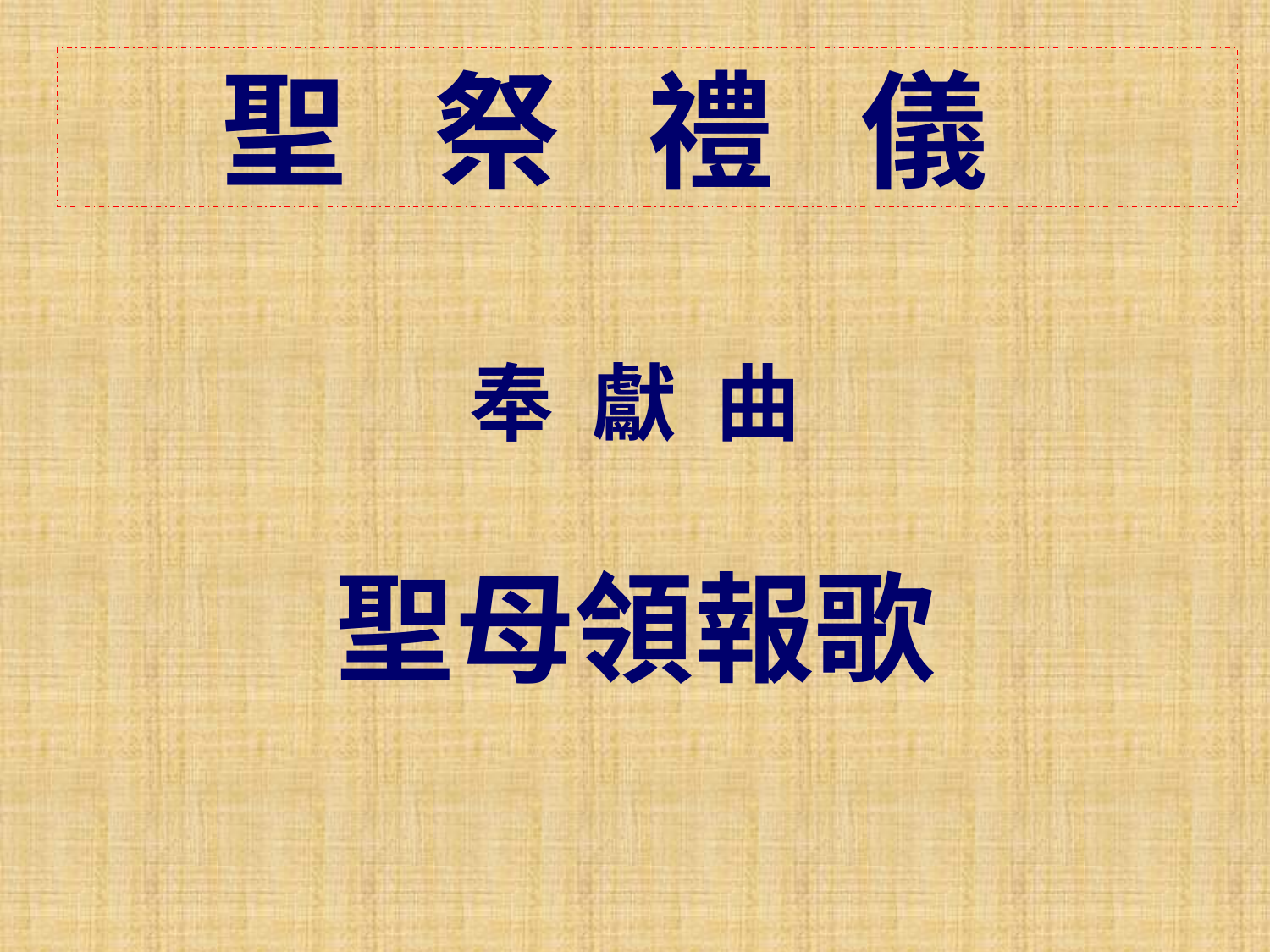

聖   祭   禮   儀
奉  獻  曲

聖母領報歌